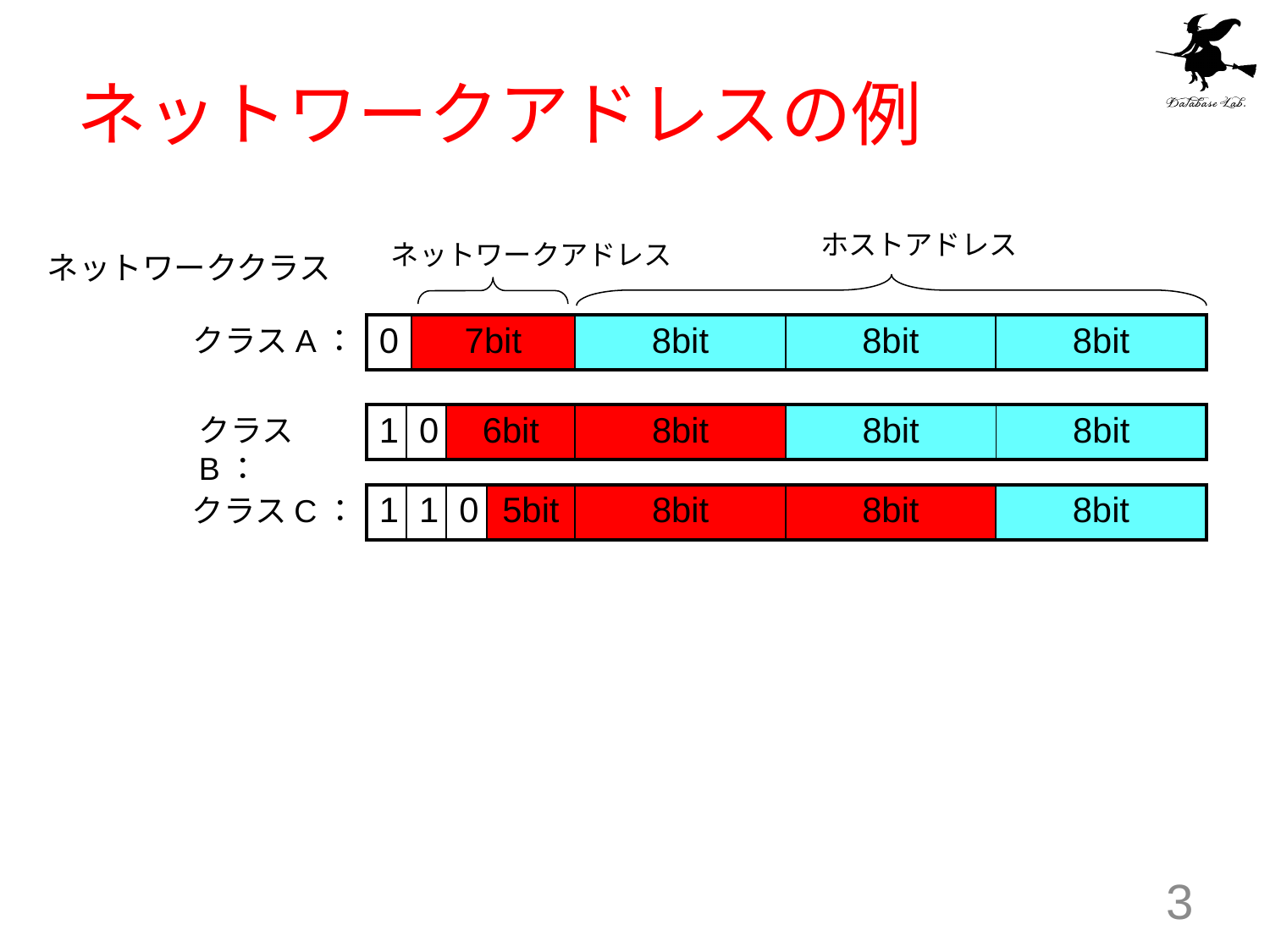

# ネットワークアドレスの例

ホストアドレス
ネットワークアドレス
ネットワーククラス
クラスA：
| 0 | 7bit | 8bit | 8bit | 8bit |
| --- | --- | --- | --- | --- |
クラスB：
| 1 | 0 | 6bit | 8bit | 8bit | 8bit |
| --- | --- | --- | --- | --- | --- |
クラスC：
| 1 | 1 | 0 | 5bit | 8bit | 8bit | 8bit |
| --- | --- | --- | --- | --- | --- | --- |
3